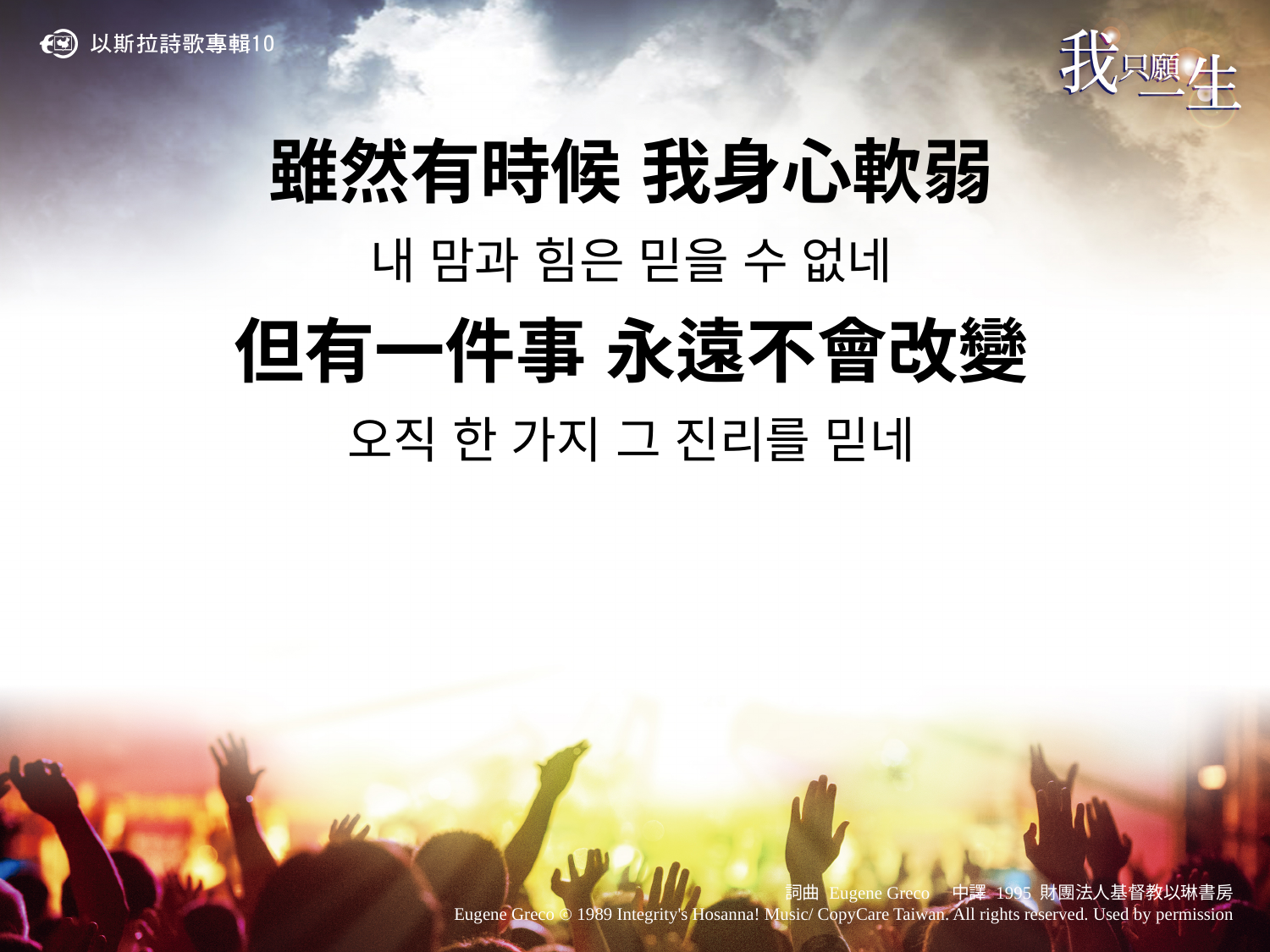

雖然有時候 我身心軟弱
내 맘과 힘은 믿을 수 없네
但有一件事 永遠不會改變
오직 한 가지 그 진리를 믿네
詞曲 Eugene Greco    中譯 1995 財團法人基督教以琳書房
Eugene Greco ⓒ 1989 Integrity's Hosanna! Music/ CopyCare Taiwan. All rights reserved. Used by permission